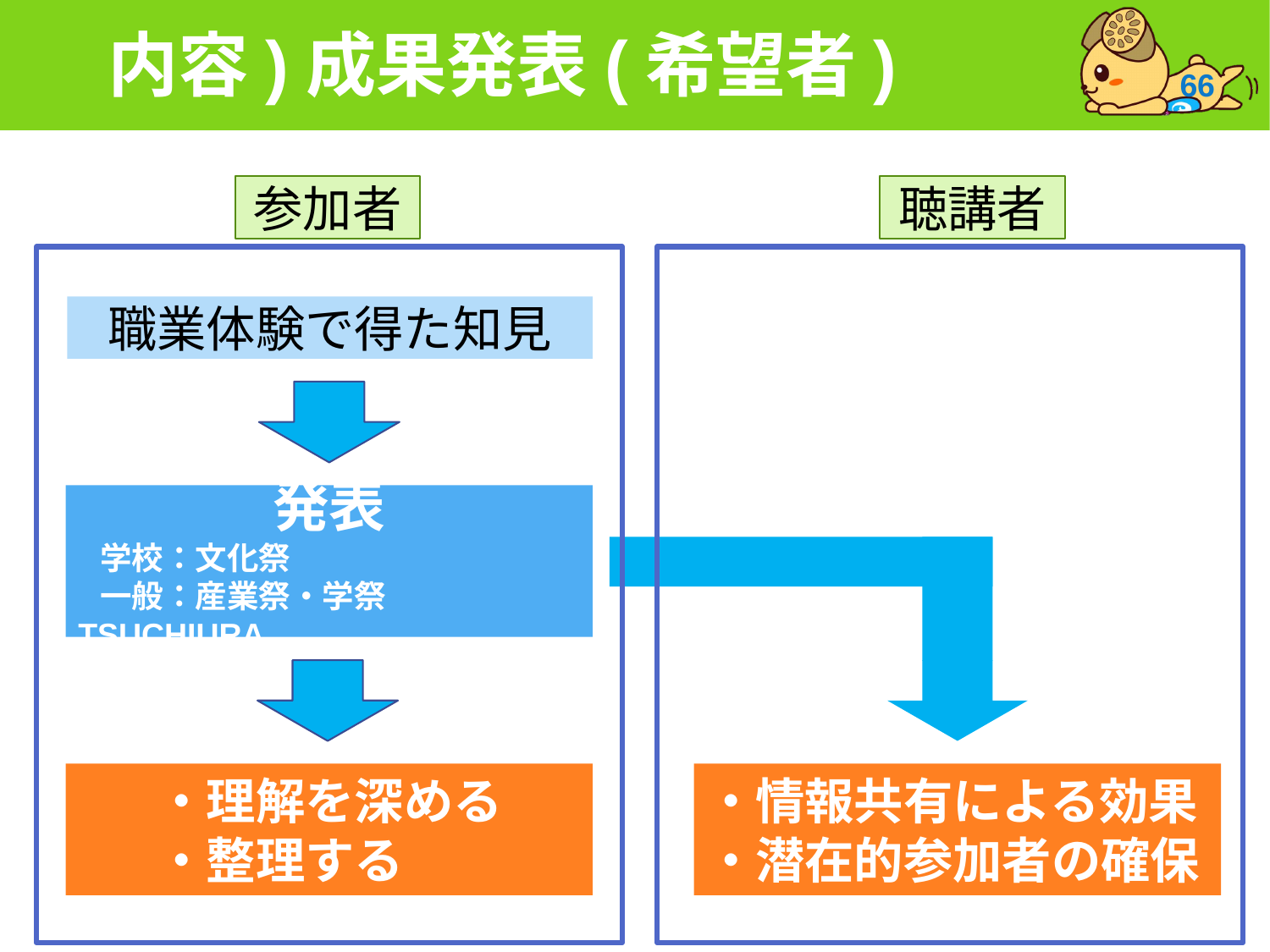

# 内容)成果発表(希望者)
66
参加者
聴講者

職業体験で得た知見

発表
  学校：文化祭
  一般：産業祭・学祭TSUCHIURA

      ・理解を深める
      ・整理する
・情報共有による効果
・潜在的参加者の確保